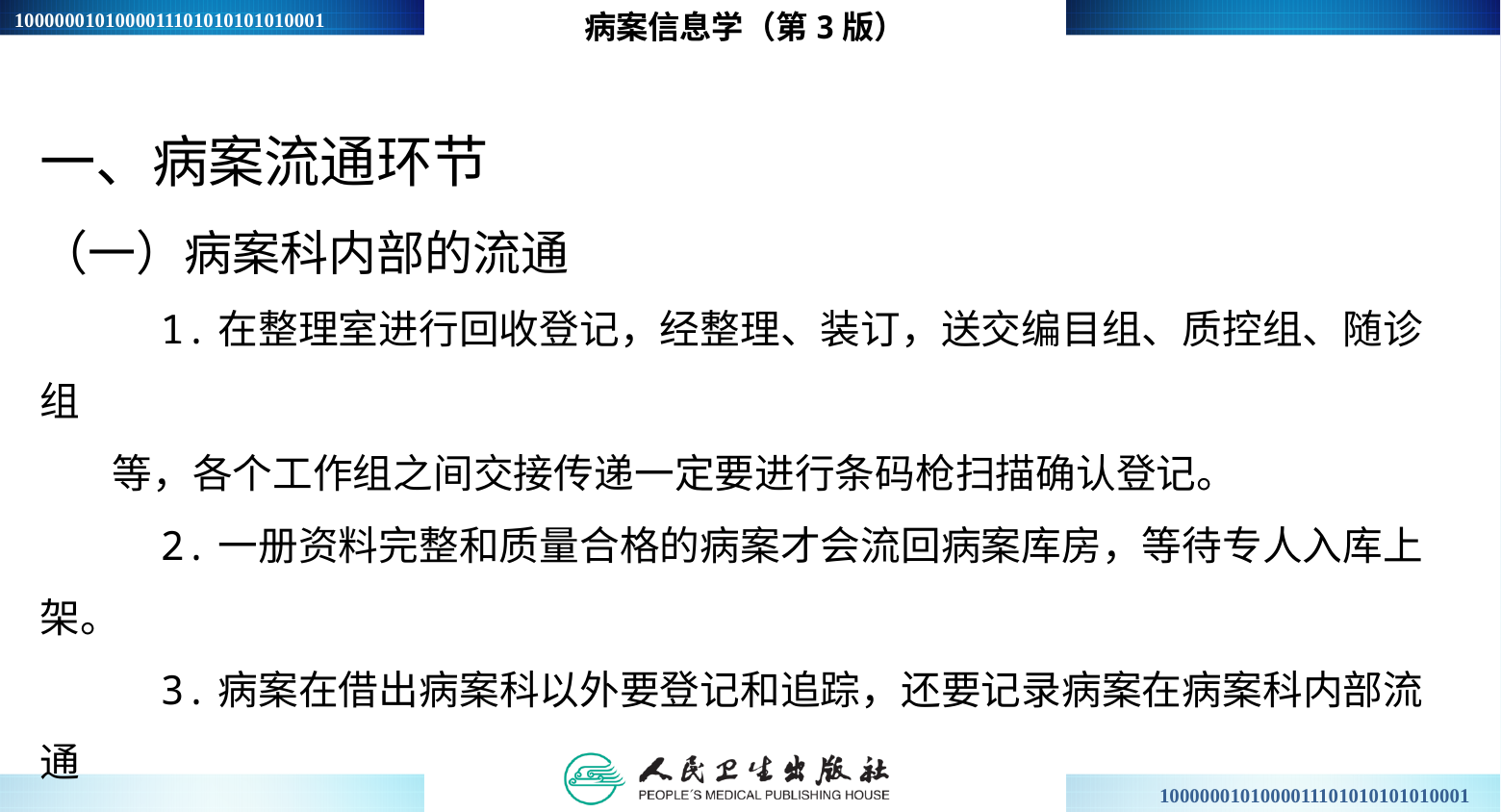

病案信息学（第3版）
一、病案流通环节
（一）病案科内部的流通
     1.在整理室进行回收登记，经整理、装订，送交编目组、质控组、随诊组
       等，各个工作组之间交接传递一定要进行条码枪扫描确认登记。
     2.一册资料完整和质量合格的病案才会流回病案库房，等待专人入库上架。
     3.病案在借出病案科以外要登记和追踪，还要记录病案在病案科内部流通
       的交接信息。